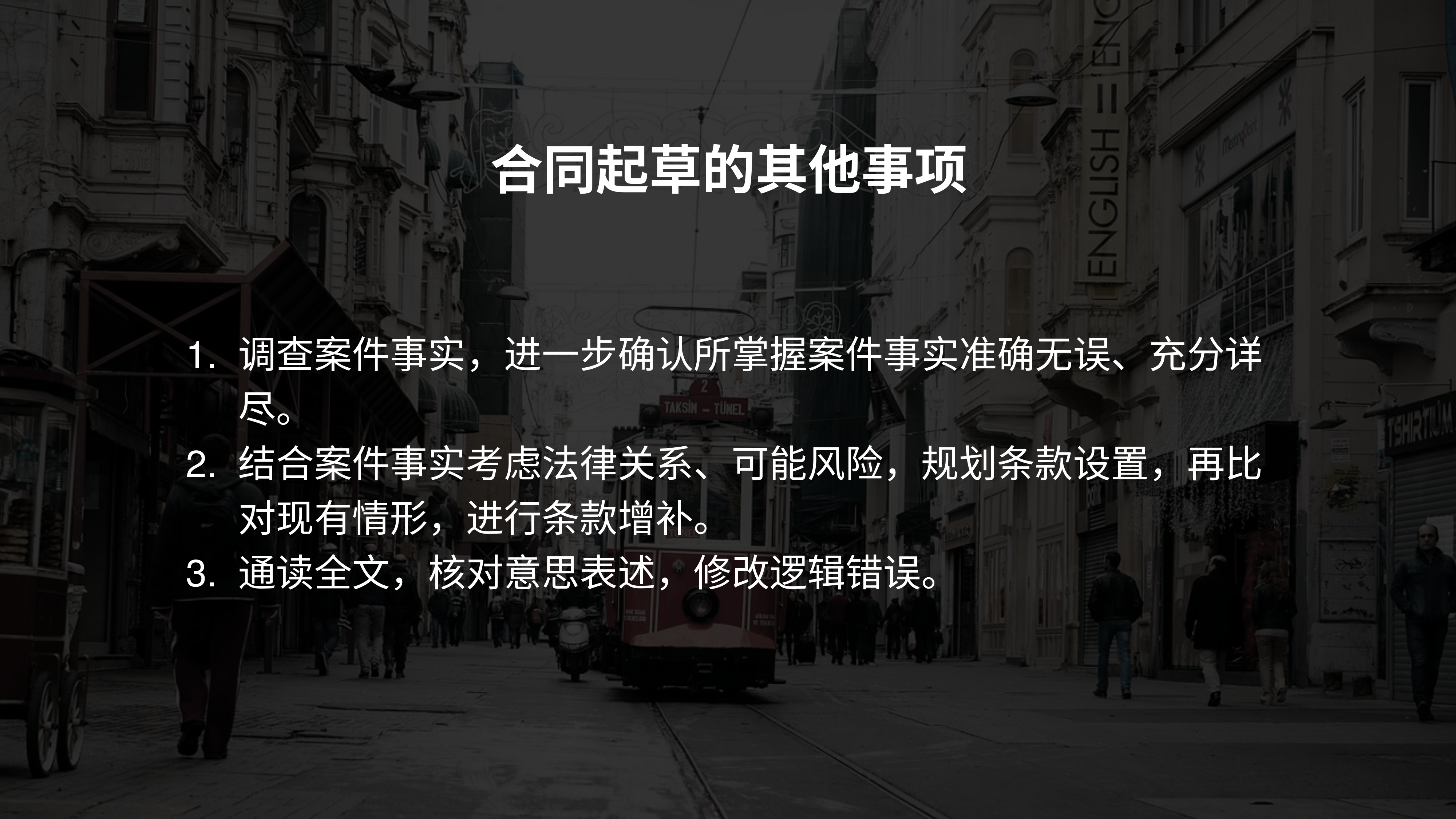

# 合同起草的其他事项
调查案件事实，进一步确认所掌握案件事实准确无误、充分详尽。
结合案件事实考虑法律关系、可能风险，规划条款设置，再比对现有情形，进行条款增补。
通读全文，核对意思表述，修改逻辑错误。